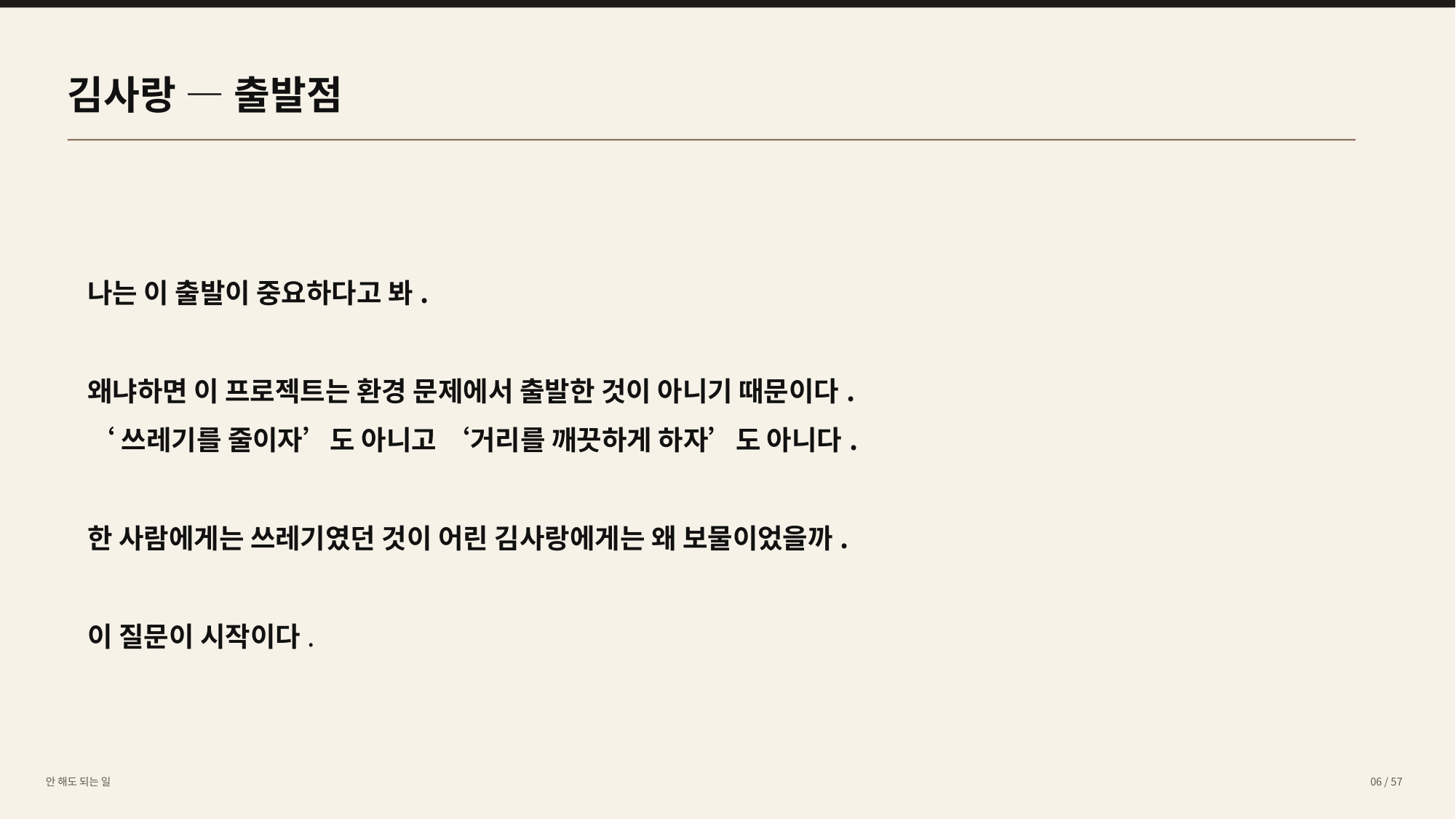

김사랑 — 출발점

나는 이 출발이 중요하다고 봐.

왜냐하면 이 프로젝트는 환경 문제에서 출발한 것이 아니기 때문이다.
‘쓰레기를 줄이자’도 아니고 ‘거리를 깨끗하게 하자’도 아니다.

한 사람에게는 쓰레기였던 것이 어린 김사랑에게는 왜 보물이었을까.

이 질문이 시작이다.
안 해도 되는 일
06 / 57